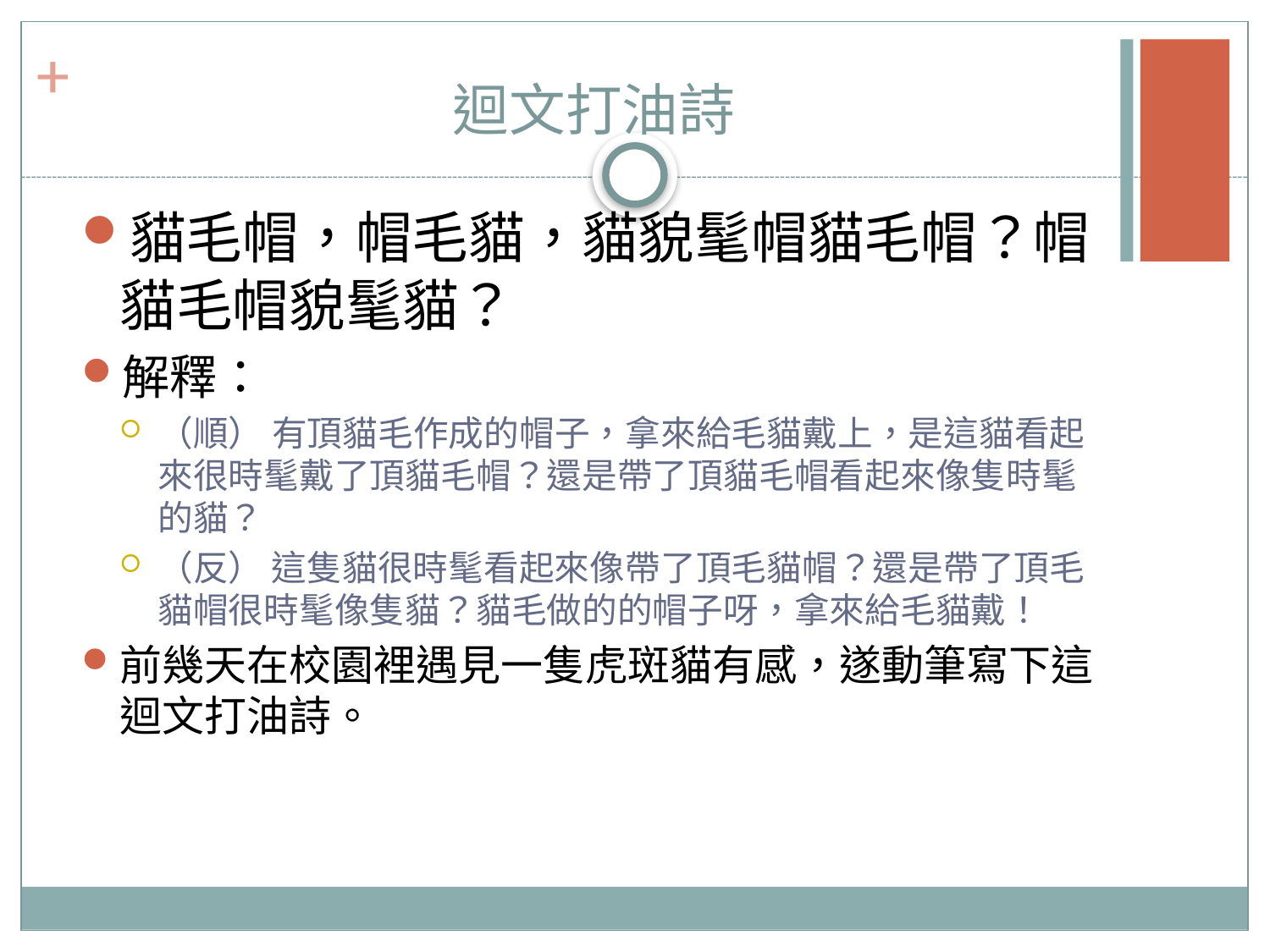

# 迴文打油詩
貓毛帽，帽毛貓，貓貌髦帽貓毛帽？帽貓毛帽貌髦貓？
解釋：
（順） 有頂貓毛作成的帽子，拿來給毛貓戴上，是這貓看起來很時髦戴了頂貓毛帽？還是帶了頂貓毛帽看起來像隻時髦的貓？
（反） 這隻貓很時髦看起來像帶了頂毛貓帽？還是帶了頂毛貓帽很時髦像隻貓？貓毛做的的帽子呀，拿來給毛貓戴！
前幾天在校園裡遇見一隻虎斑貓有感，遂動筆寫下這迴文打油詩。